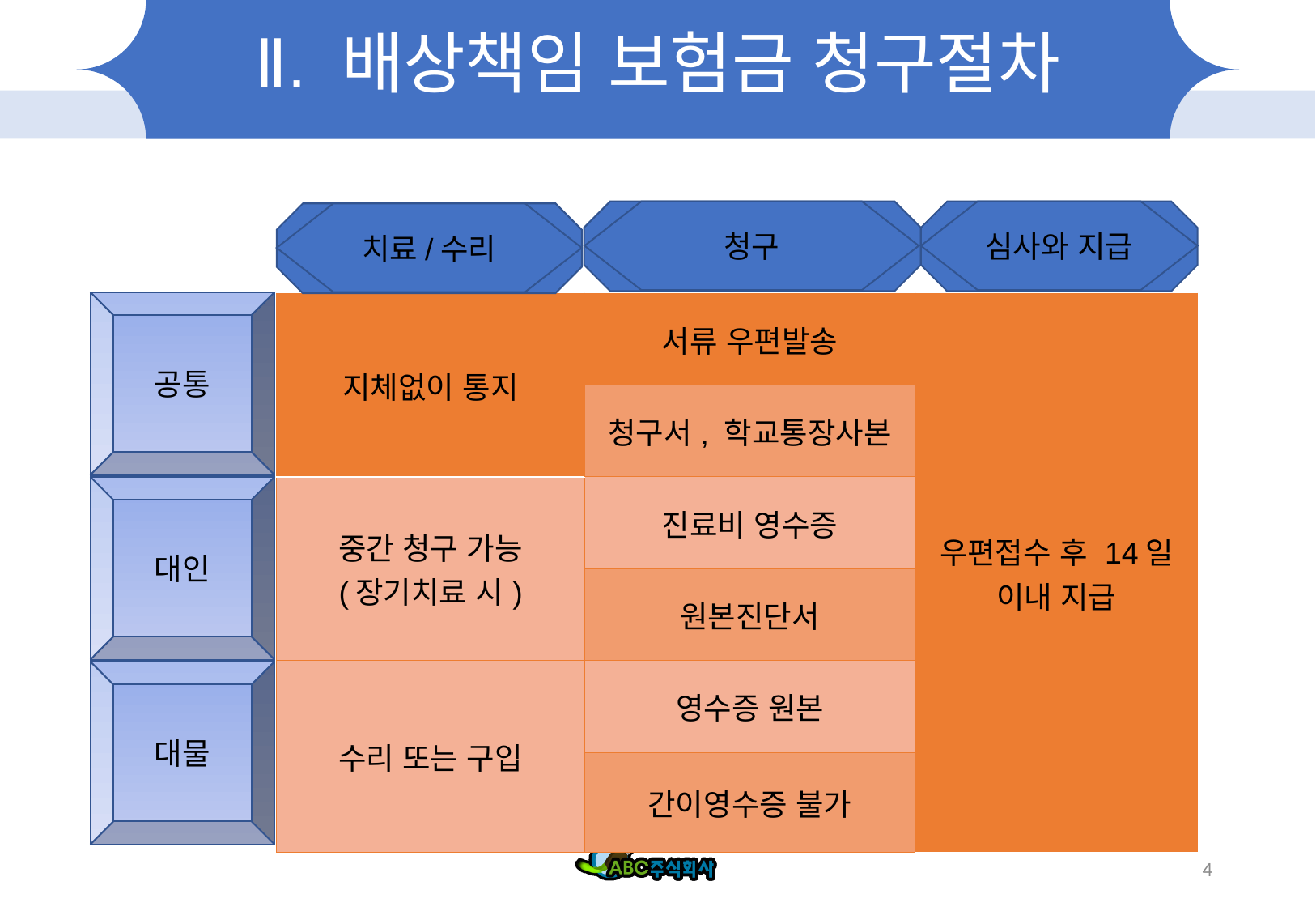

# Ⅱ. 배상책임 보험금 청구절차

청구

심사와 지급

치료/수리
공통
| 지체없이 통지 | 서류 우편발송 | 우편접수 후 14일 이내 지급 |
| --- | --- | --- |
|  | 청구서, 학교통장사본 |  |
| 중간 청구 가능 (장기치료 시) | 진료비 영수증 |  |
|  | 원본진단서 |  |
| 수리 또는 구입 | 영수증 원본 |  |
|  | 간이영수증 불가 |  |
대인
대물
4